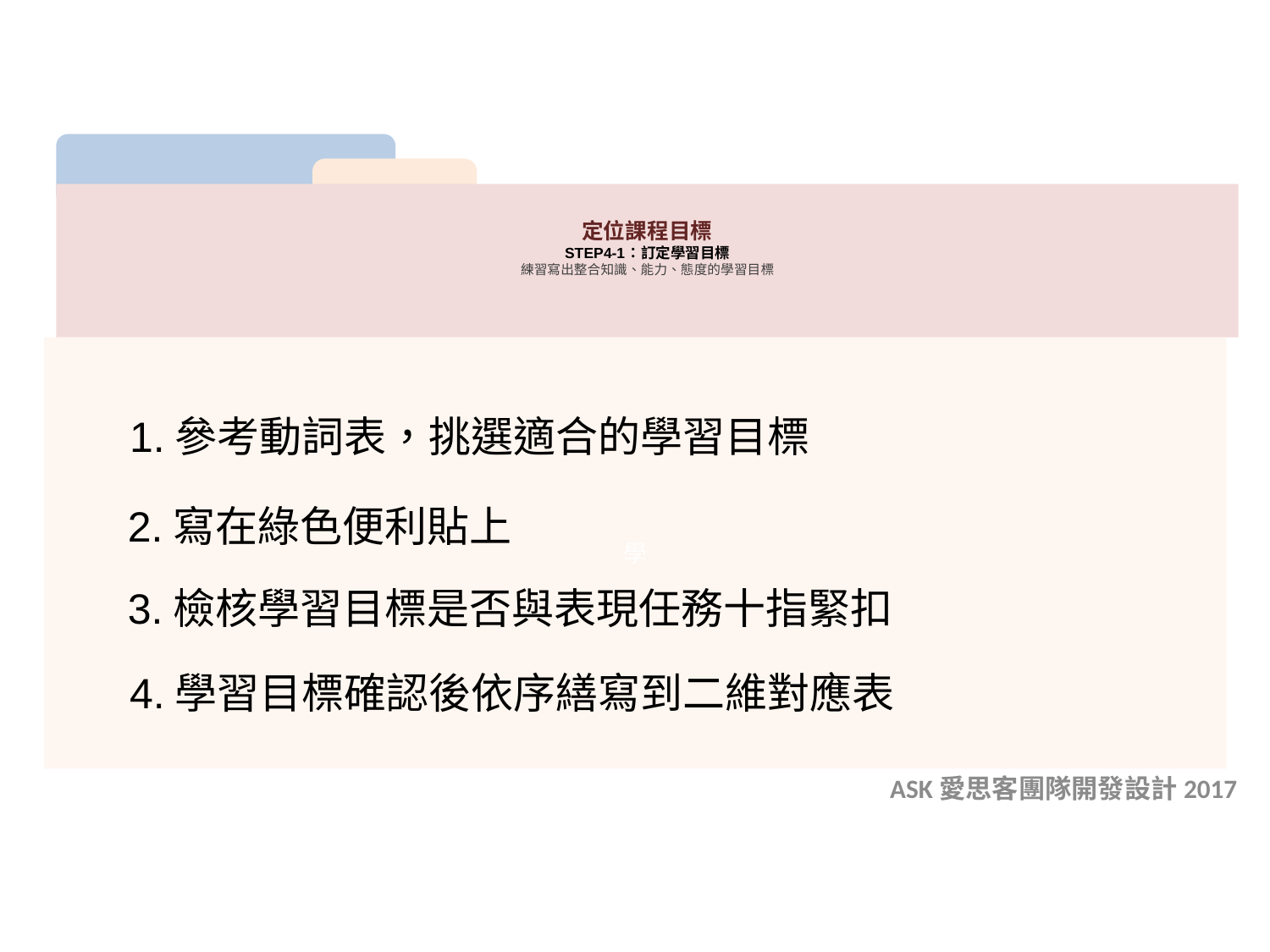

# 定位課程目標 STEP4-1：訂定學習目標 練習寫出整合知識、能力、態度的學習目標

學
1.參考動詞表，挑選適合的學習目標
2.寫在綠色便利貼上
3.檢核學習目標是否與表現任務十指緊扣
4.學習目標確認後依序繕寫到二維對應表
ASK愛思客團隊開發設計2017